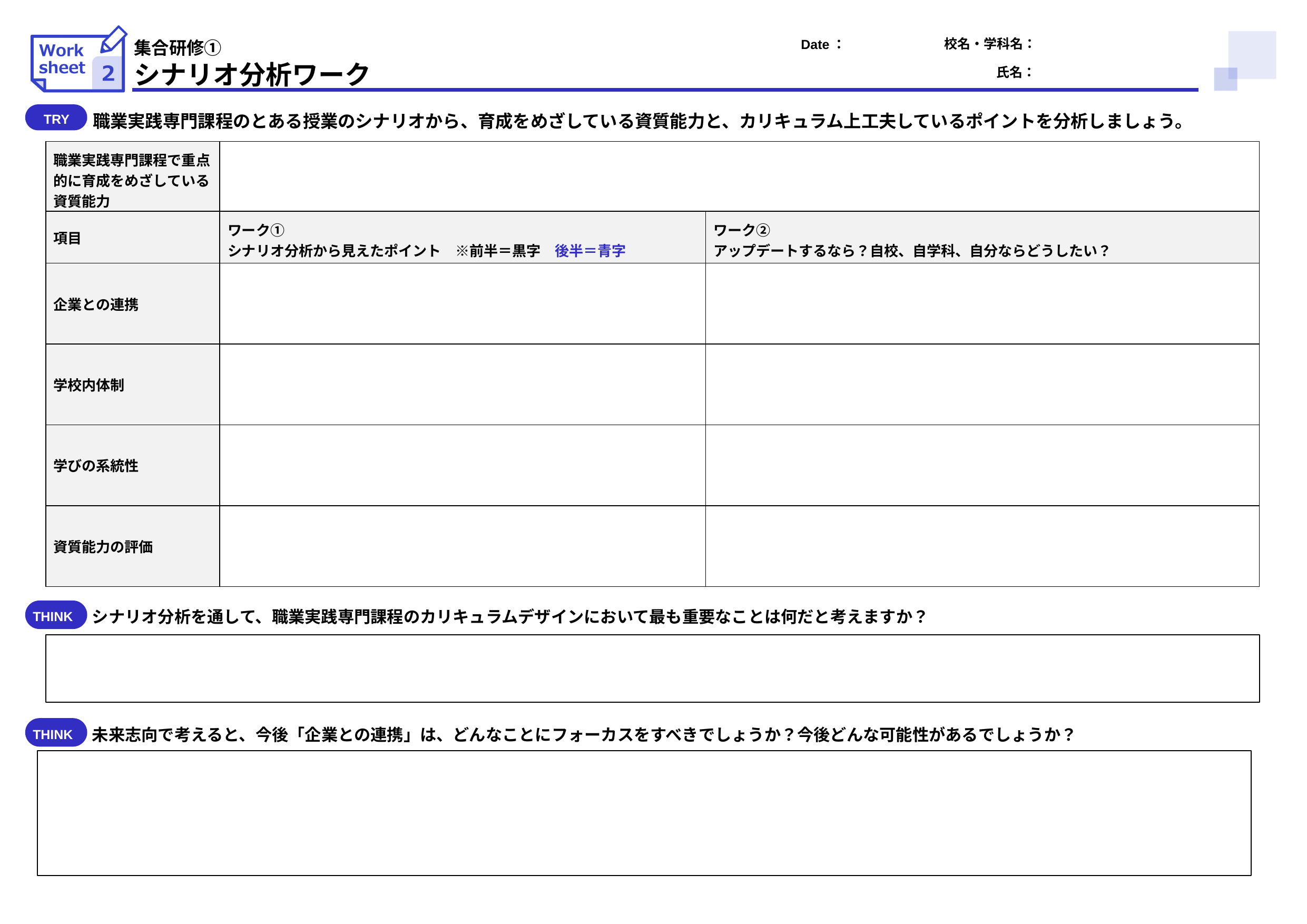

TRY

職業実践専門課程のとある授業のシナリオから、育成をめざしている資質能力と、カリキュラム上工夫しているポイントを分析しましょう。
| 職業実践専門課程で重点的に育成をめざしている資質能力 |  |  |
| --- | --- | --- |
| 項目 | ワーク① シナリオ分析から見えたポイント　※前半＝黒字　後半＝青字 | ワーク② アップデートするなら？自校、自学科、自分ならどうしたい？ |
| 企業との連携 |  |  |
| 学校内体制 |  |  |
| 学びの系統性 |  |  |
| 資質能力の評価 |  |  |

THINK
シナリオ分析を通して、職業実践専門課程のカリキュラムデザインにおいて最も重要なことは何だと考えますか？

THINK
未来志向で考えると、今後「企業との連携」は、どんなことにフォーカスをすべきでしょうか？今後どんな可能性があるでしょうか？